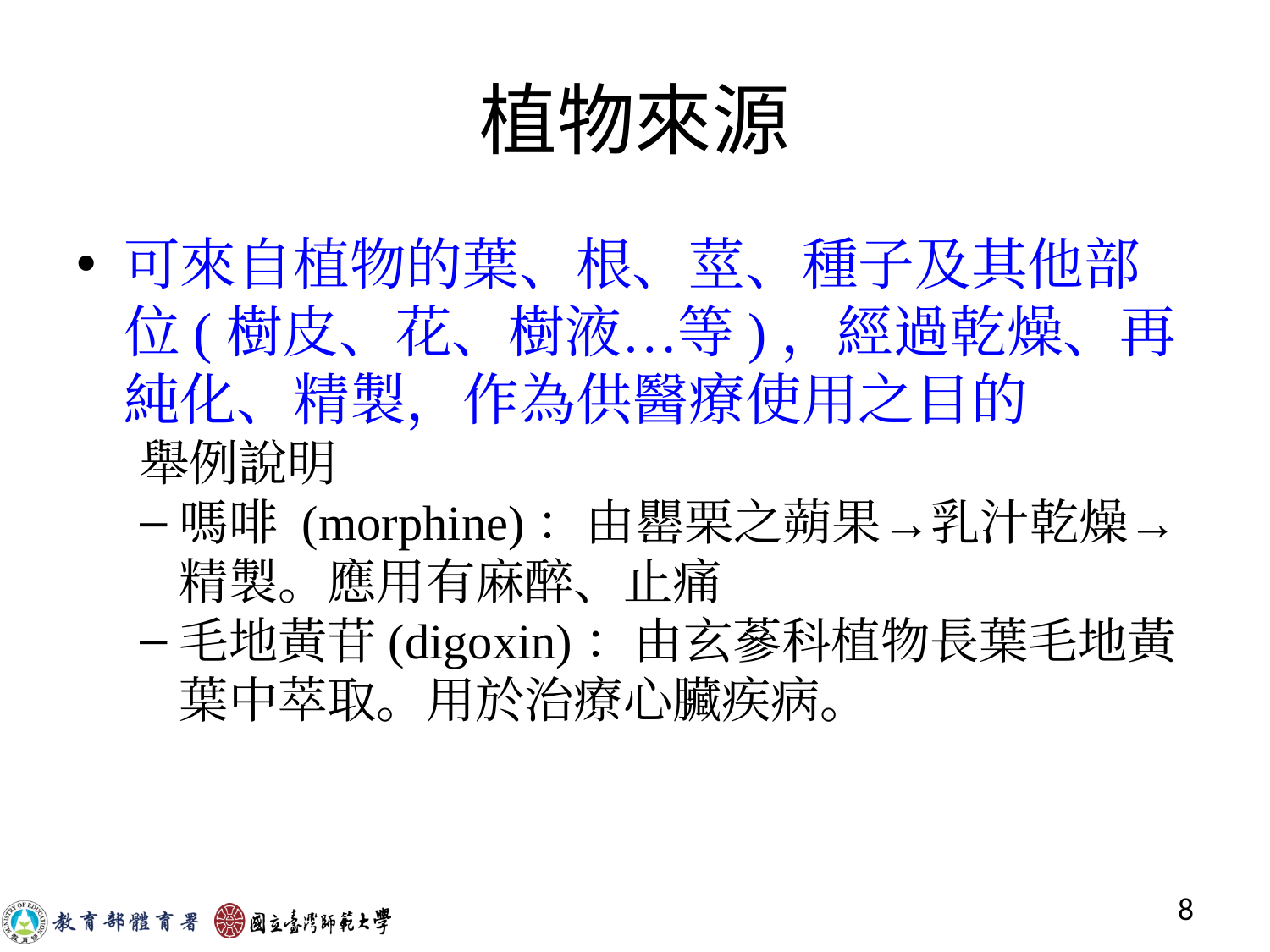

植物來源
可來自植物的葉、根、莖、種子及其他部位(樹皮、花、樹液…等)，經過乾燥、再純化、精製，作為供醫療使用之目的
舉例說明
嗎啡 (morphine)：由罌栗之蒴果→乳汁乾燥→精製。應用有麻醉、止痛
毛地黃苷(digoxin)：由玄蔘科植物長葉毛地黃葉中萃取。用於治療心臟疾病。
8